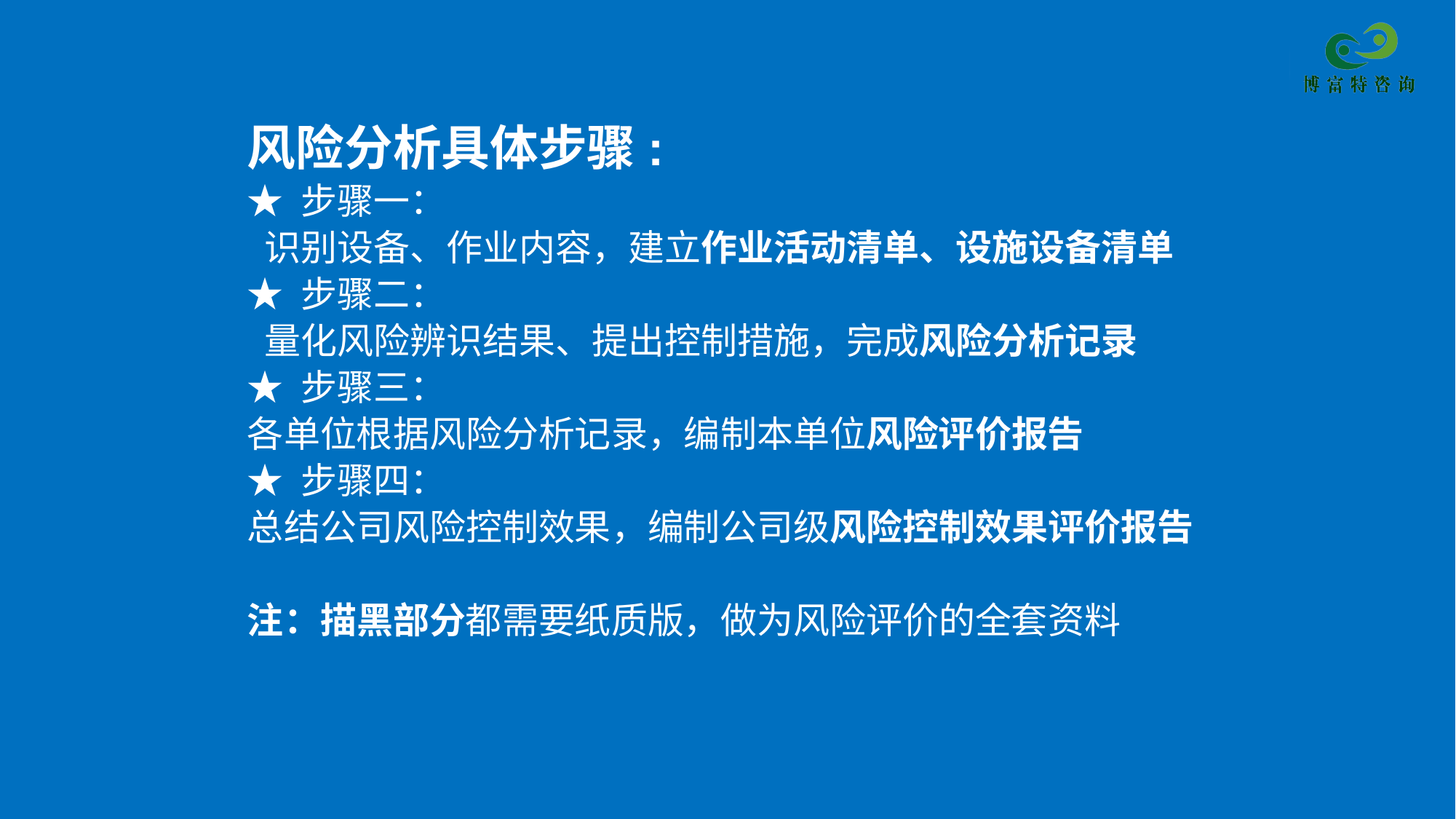

风险分析具体步骤:
★ 步骤一：
 识别设备、作业内容，建立作业活动清单、设施设备清单
★ 步骤二：
 量化风险辨识结果、提出控制措施，完成风险分析记录
★ 步骤三：
各单位根据风险分析记录，编制本单位风险评价报告
★ 步骤四：
总结公司风险控制效果，编制公司级风险控制效果评价报告

注：描黑部分都需要纸质版，做为风险评价的全套资料
12